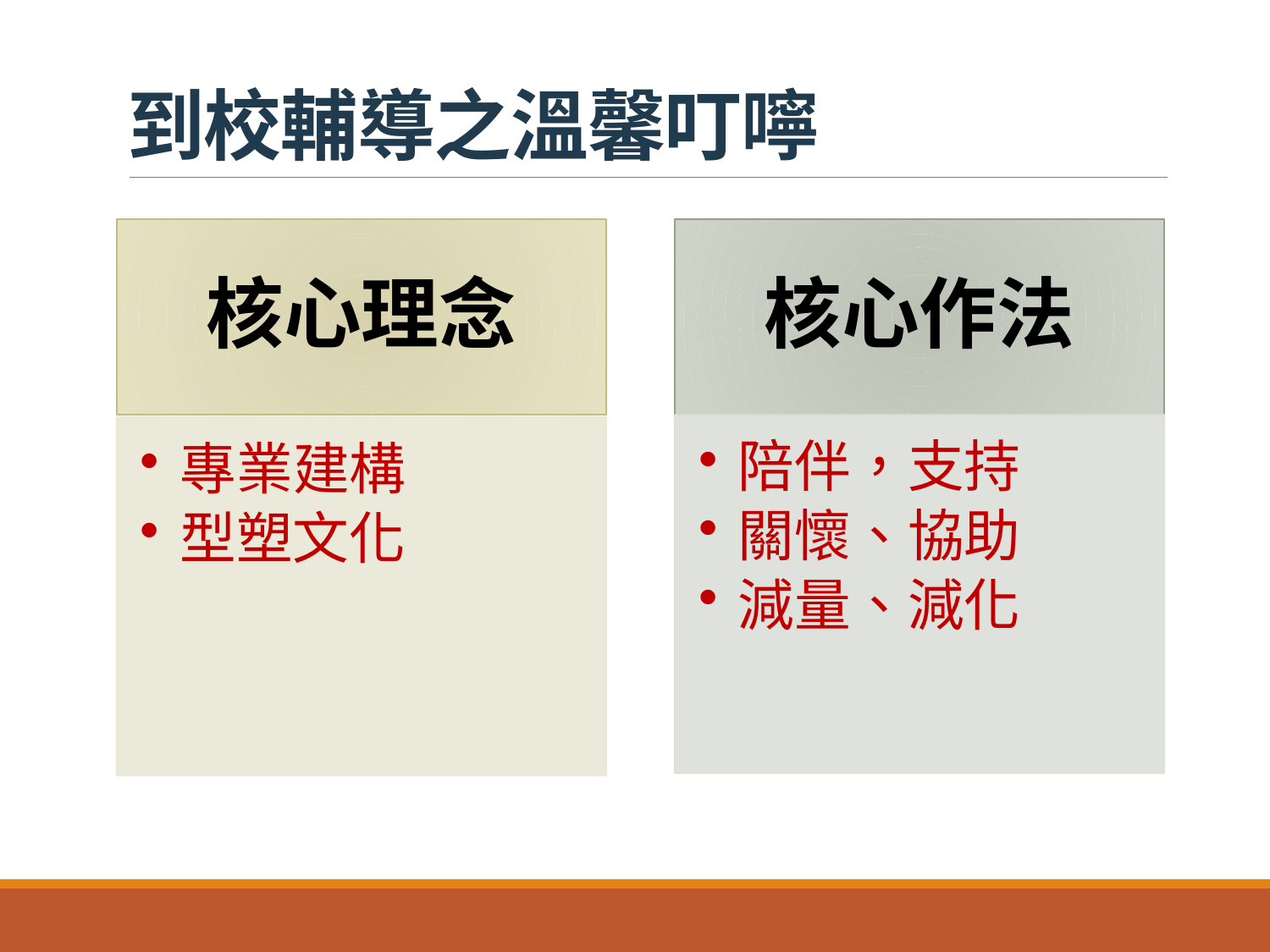

# 到校輔導之溫馨叮嚀
核心理念
專業建構
型塑文化
核心作法
陪伴，支持
關懷、協助
減量、減化